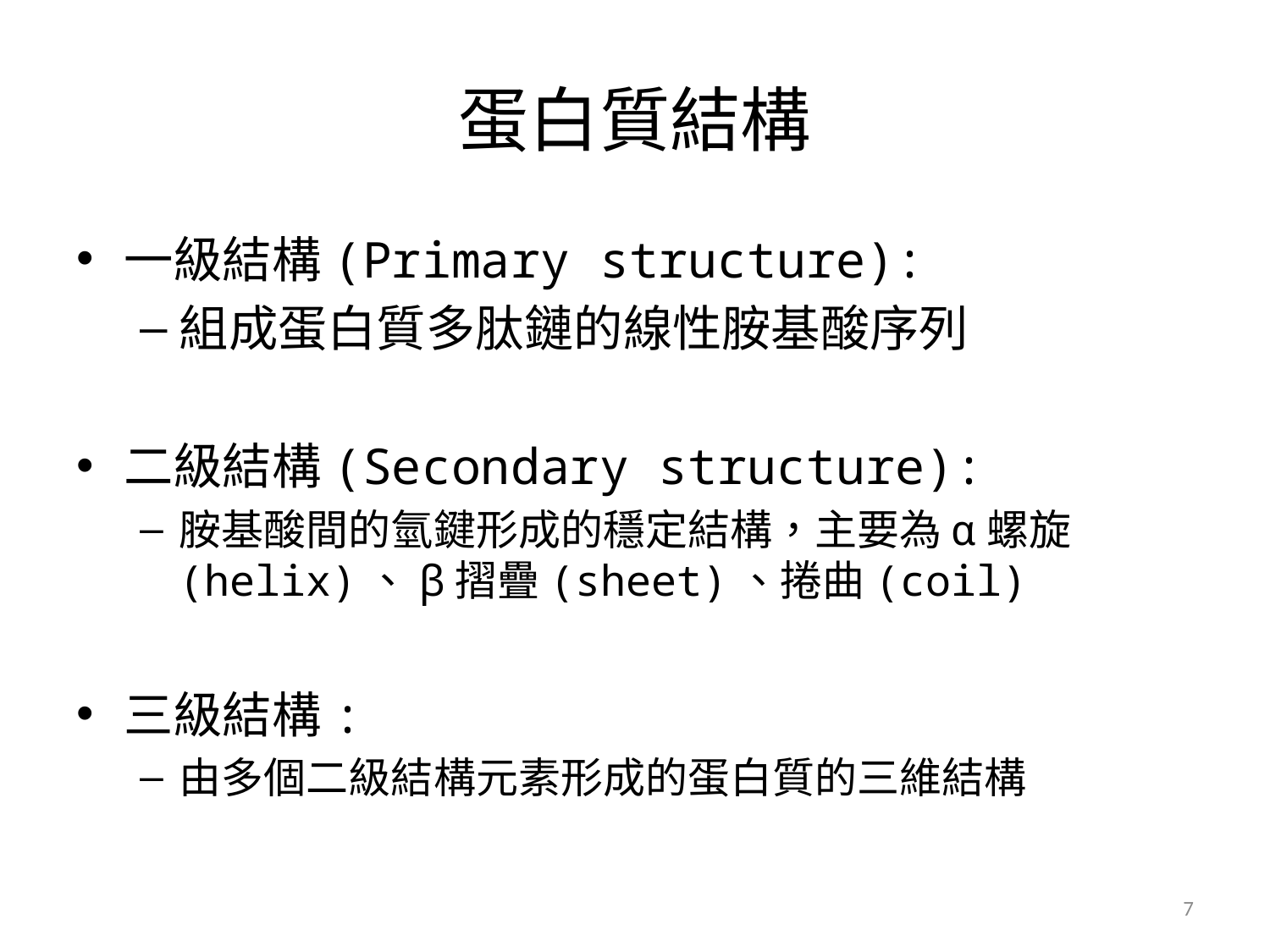

# 蛋白質結構
一級結構(Primary structure):
組成蛋白質多肽鏈的線性胺基酸序列

二級結構(Secondary structure):
胺基酸間的氫鍵形成的穩定結構，主要為α螺旋(helix)、β摺疊(sheet)、捲曲(coil)

三級結構:
由多個二級結構元素形成的蛋白質的三維結構
7